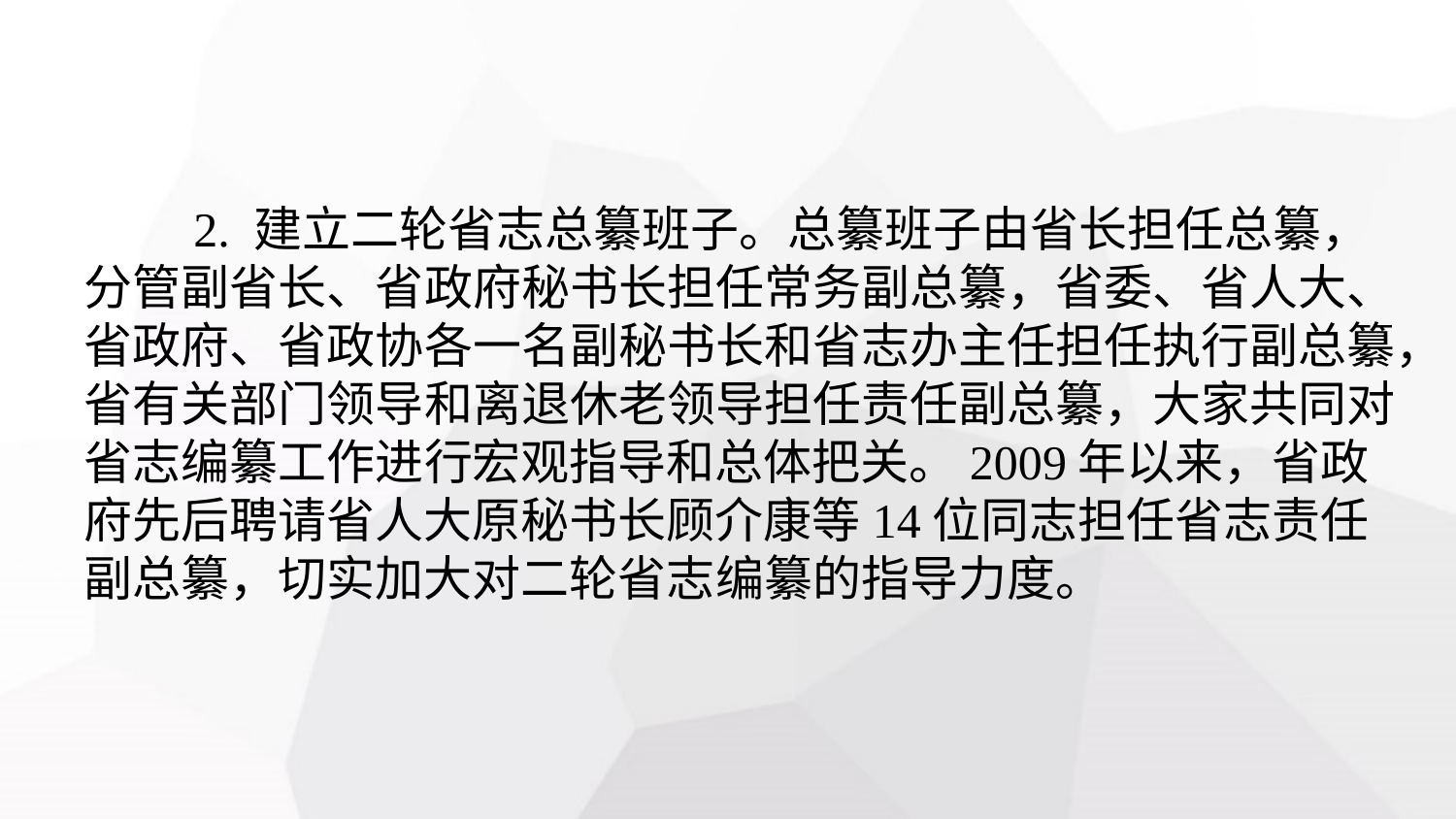

2. 建立二轮省志总纂班子。总纂班子由省长担任总纂，分管副省长、省政府秘书长担任常务副总纂，省委、省人大、省政府、省政协各一名副秘书长和省志办主任担任执行副总纂，省有关部门领导和离退休老领导担任责任副总纂，大家共同对省志编纂工作进行宏观指导和总体把关。2009年以来，省政府先后聘请省人大原秘书长顾介康等14位同志担任省志责任副总纂，切实加大对二轮省志编纂的指导力度。